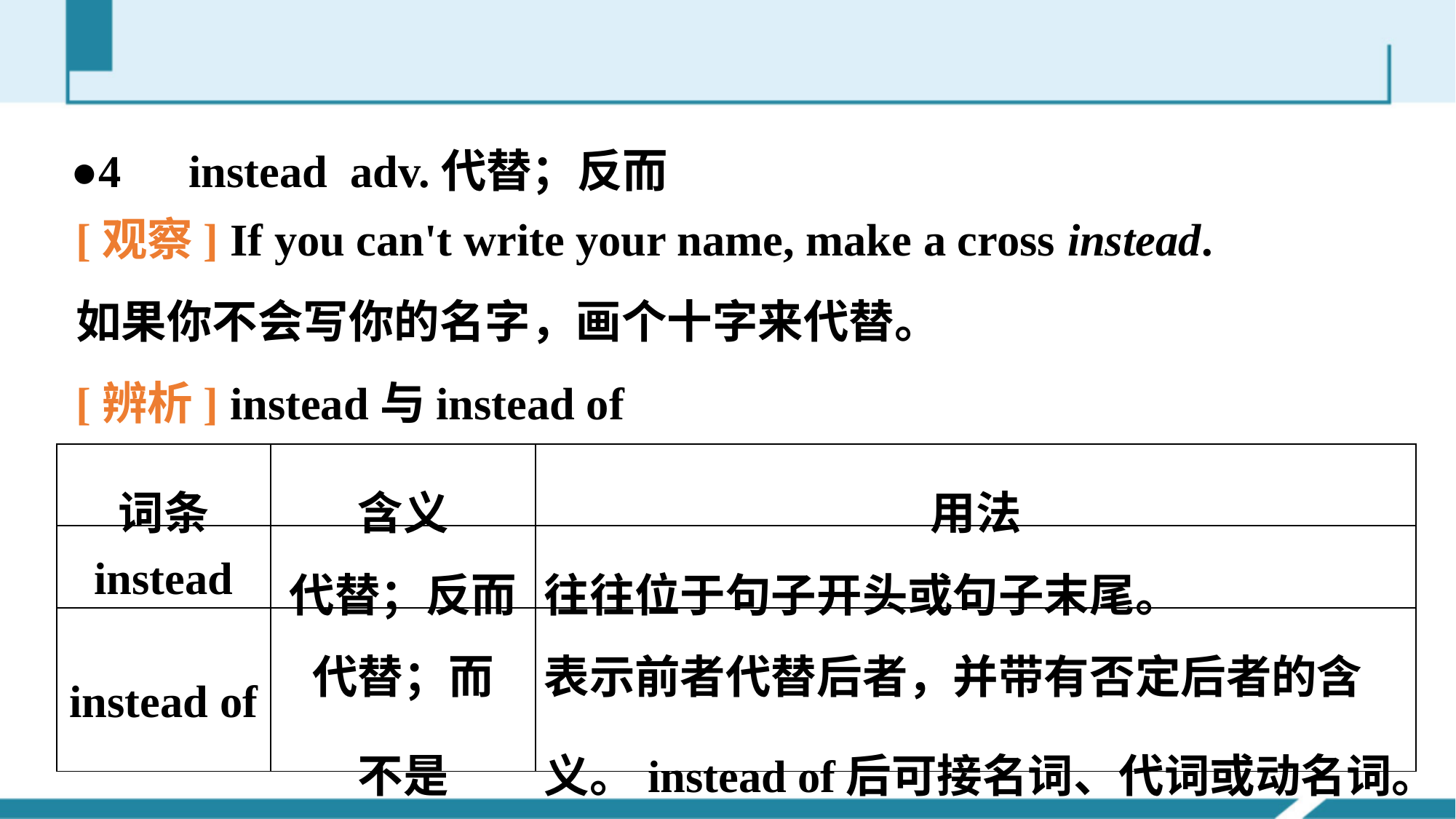

●4　instead  adv.代替；反而
[观察] If you can't write your name, make a cross instead.
如果你不会写你的名字，画个十字来代替。
[辨析] instead与instead of
| 词条 | 含义 | 用法 |
| --- | --- | --- |
| instead | 代替；反而 | 往往位于句子开头或句子末尾。 |
| instead of | 代替；而 不是 | 表示前者代替后者，并带有否定后者的含义。instead of后可接名词、代词或动名词。 |